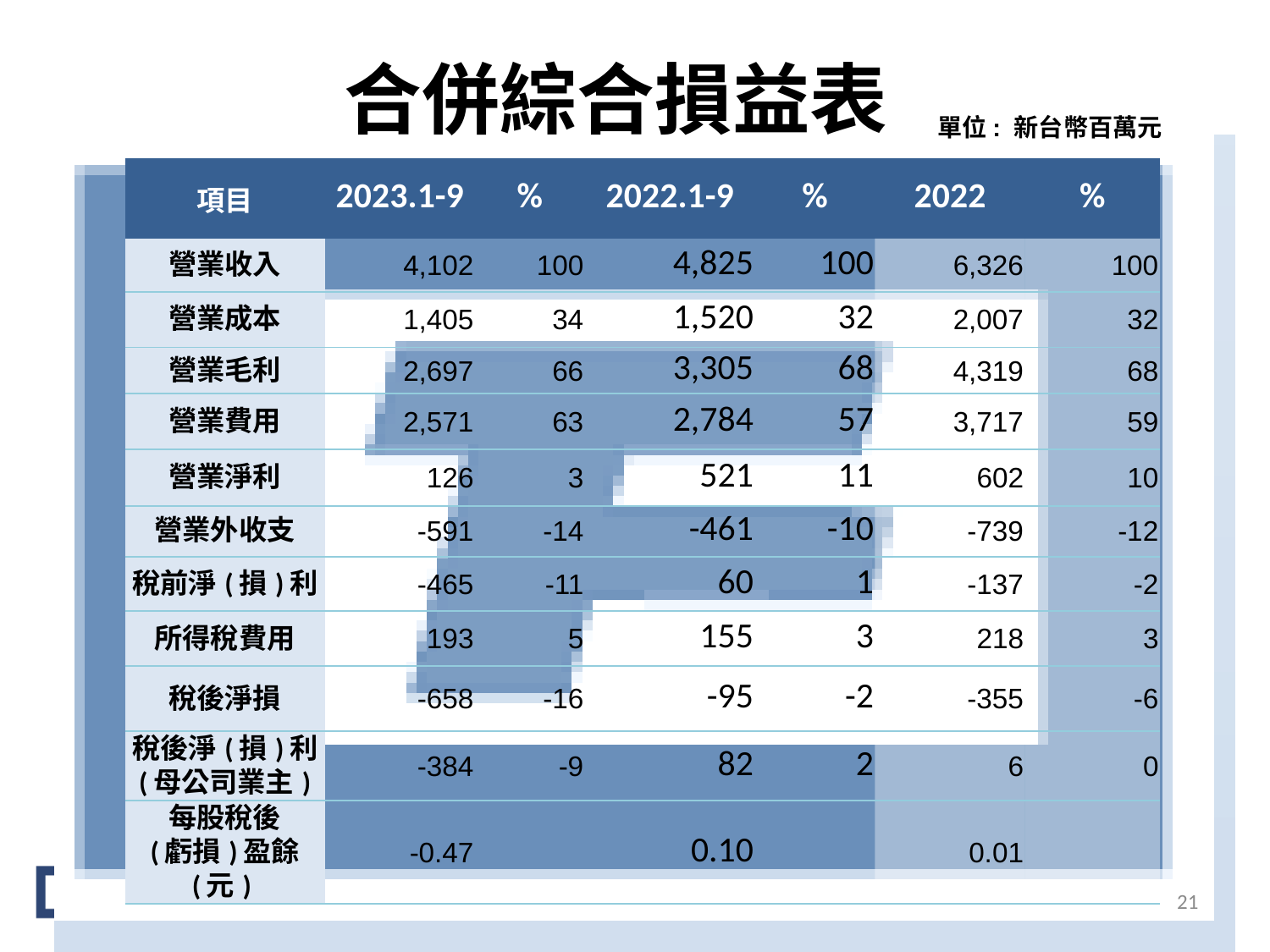

# 合併綜合損益表
單位: 新台幣百萬元
| 項目 | 2023.1-9 | % | 2022.1-9 | % | 2022 | % |
| --- | --- | --- | --- | --- | --- | --- |
| 營業收入 | 4,102 | 100 | 4,825 | 100 | 6,326 | 100 |
| 營業成本 | 1,405 | 34 | 1,520 | 32 | 2,007 | 32 |
| 營業毛利 | 2,697 | 66 | 3,305 | 68 | 4,319 | 68 |
| 營業費用 | 2,571 | 63 | 2,784 | 57 | 3,717 | 59 |
| 營業淨利 | 126 | 3 | 521 | 11 | 602 | 10 |
| 營業外收支 | -591 | -14 | -461 | -10 | -739 | -12 |
| 稅前淨(損)利 | -465 | -11 | 60 | 1 | -137 | -2 |
| 所得稅費用 | 193 | 5 | 155 | 3 | 218 | 3 |
| 稅後淨損 | -658 | -16 | -95 | -2 | -355 | -6 |
| 稅後淨(損)利 (母公司業主) | -384 | -9 | 82 | 2 | 6 | 0 |
| 每股稅後 (虧損)盈餘 (元) | -0.47 |  | 0.10 |  | 0.01 |  |
21